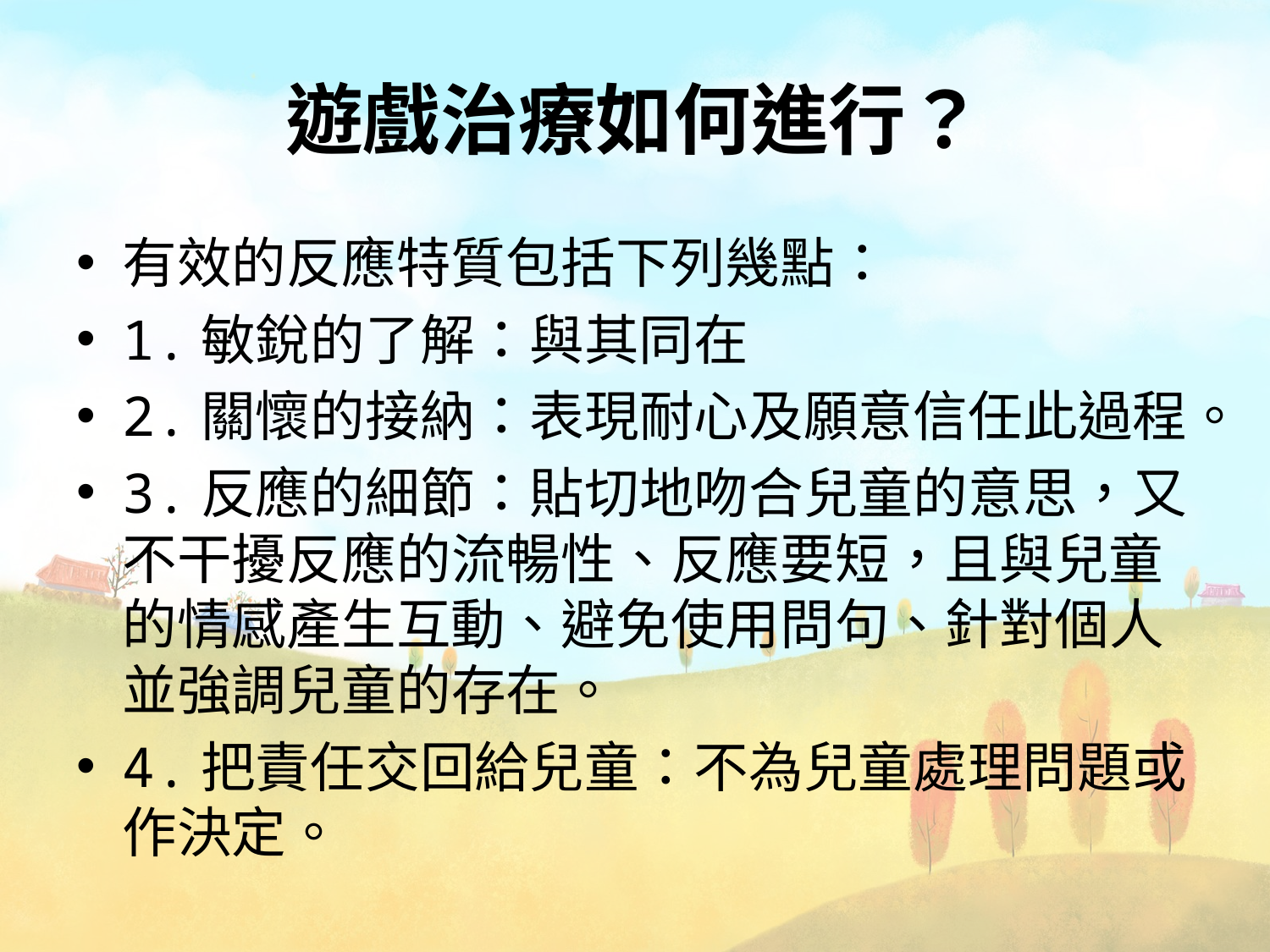

# 遊戲治療如何進行？
有效的反應特質包括下列幾點：
1.敏銳的了解：與其同在
2.關懷的接納：表現耐心及願意信任此過程。
3.反應的細節：貼切地吻合兒童的意思，又不干擾反應的流暢性、反應要短，且與兒童的情感產生互動、避免使用問句、針對個人並強調兒童的存在。
4.把責任交回給兒童：不為兒童處理問題或作決定。